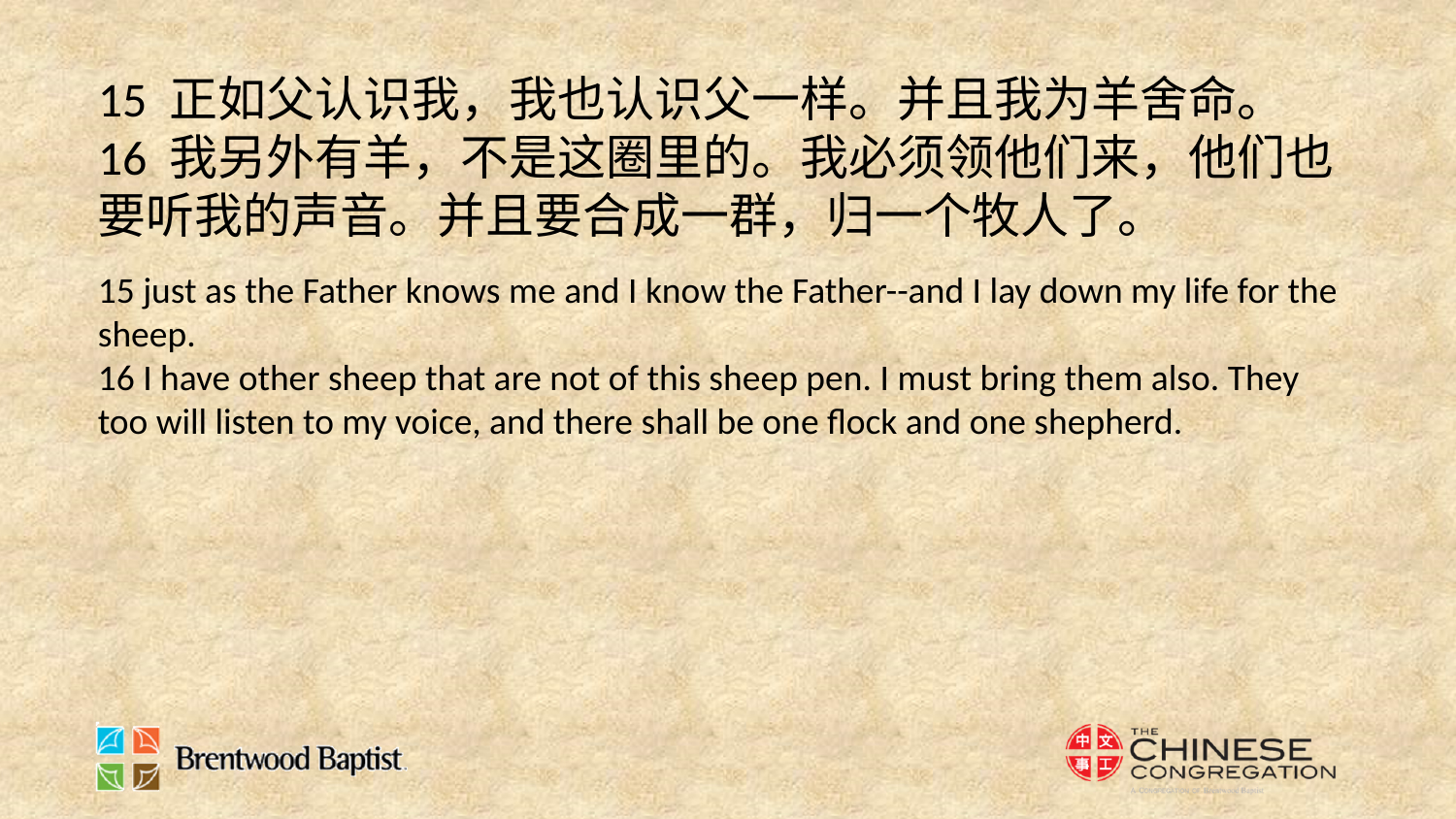

15 正如父认识我，我也认识父一样。并且我为羊舍命。
16 我另外有羊，不是这圈里的。我必须领他们来，他们也要听我的声音。并且要合成一群，归一个牧人了。

15 just as the Father knows me and I know the Father--and I lay down my life for the sheep.
16 I have other sheep that are not of this sheep pen. I must bring them also. They too will listen to my voice, and there shall be one flock and one shepherd.